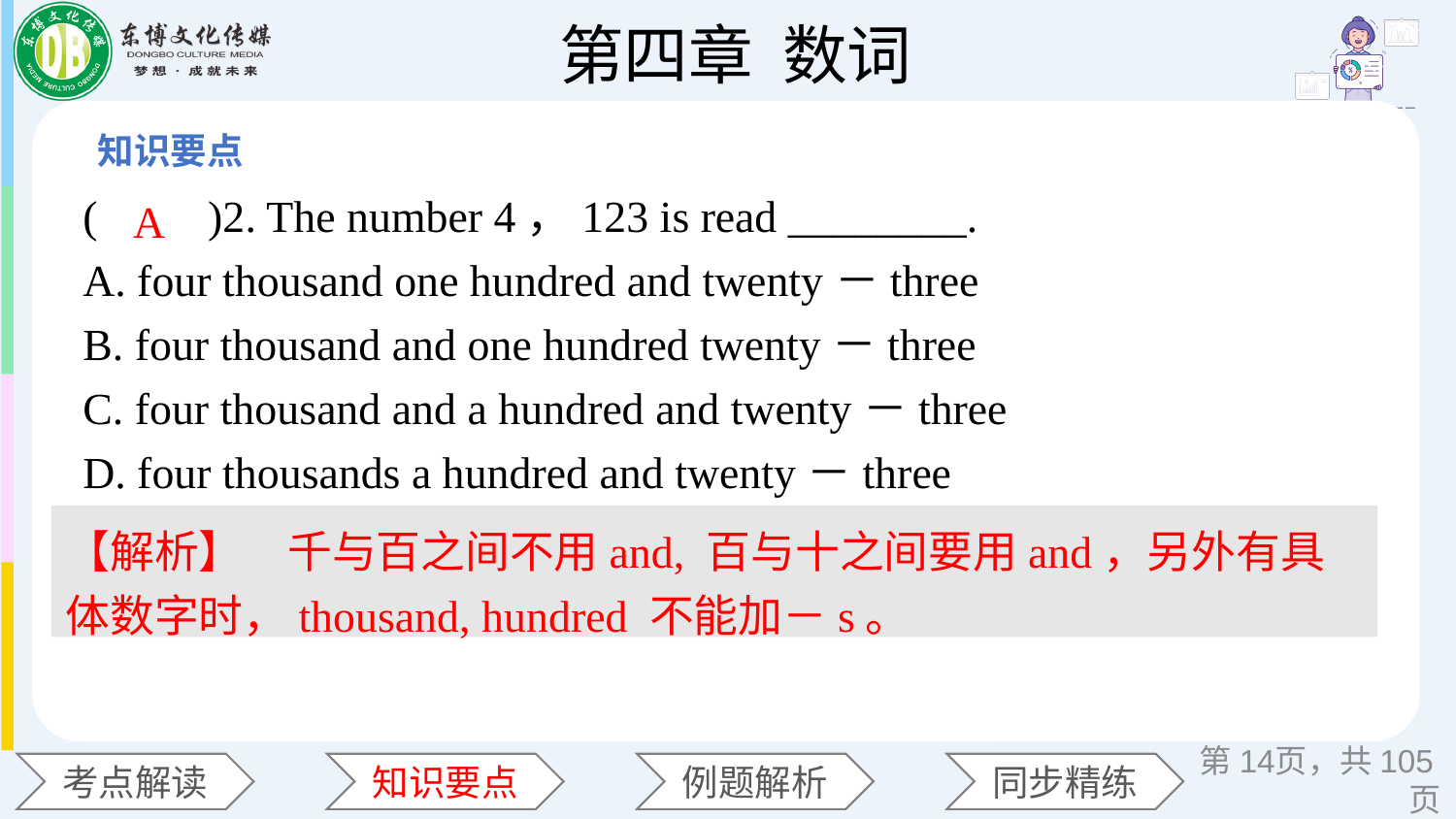

(　　)2. The number 4，123 is read ________.
A. four thousand one hundred and twenty－three
B. four thousand and one hundred twenty－three
C. four thousand and a hundred and twenty－three
D. four thousands a hundred and twenty－three
A
【解析】　千与百之间不用and, 百与十之间要用and，另外有具体数字时，thousand, hundred 不能加－s。
第14页，共105页